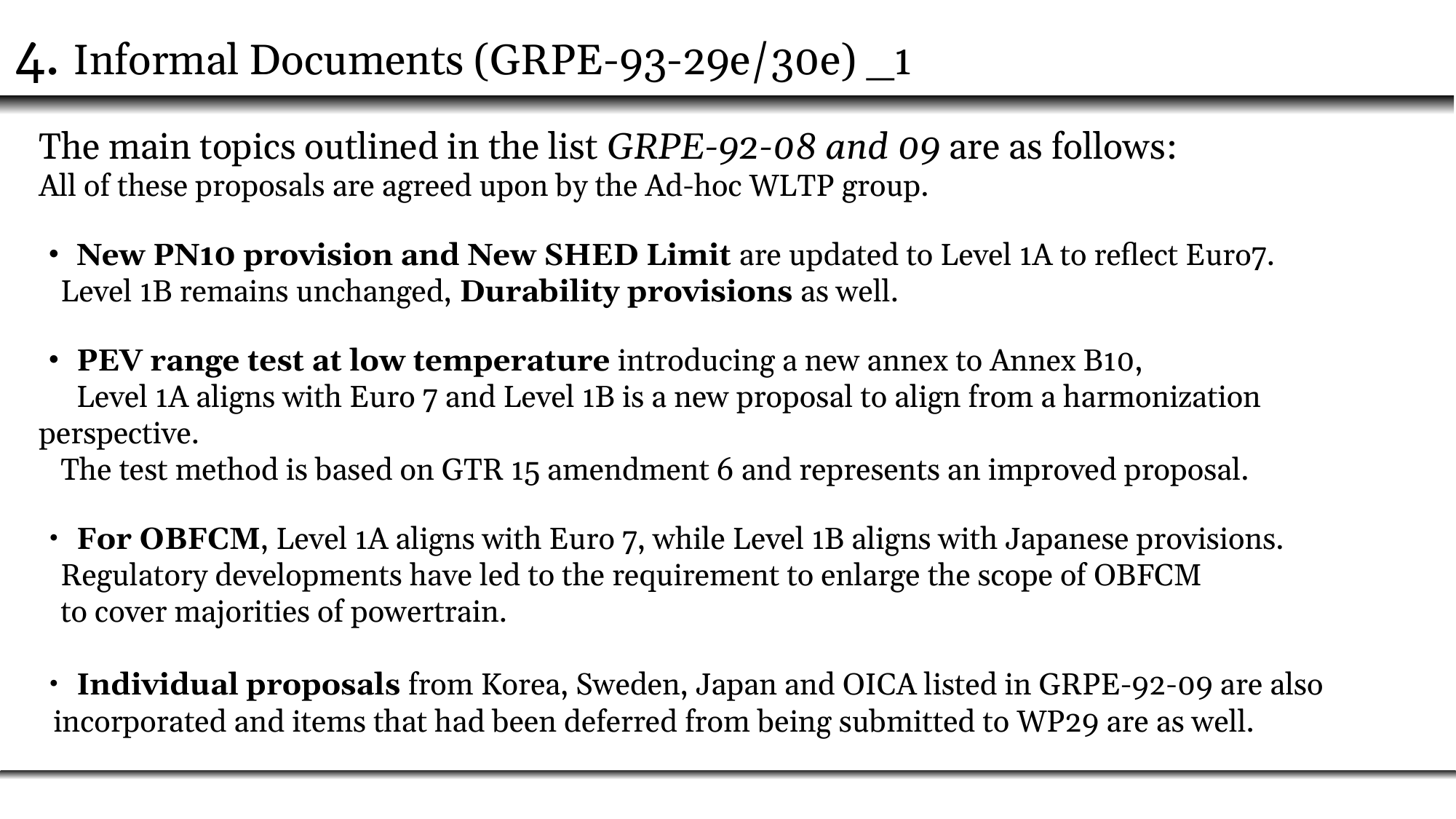

4. Informal Documents (GRPE-93-29e/30e) _1
The main topics outlined in the list GRPE-92-08 and 09 are as follows:
All of these proposals are agreed upon by the Ad-hoc WLTP group.

・New PN10 provision and New SHED Limit are updated to Level 1A to reflect Euro7.
   Level 1B remains unchanged, Durability provisions as well.

・PEV range test at low temperature introducing a new annex to Annex B10,
　Level 1A aligns with Euro 7 and Level 1B is a new proposal to align from a harmonization perspective.
   The test method is based on GTR 15 amendment 6 and represents an improved proposal.

・For OBFCM, Level 1A aligns with Euro 7, while Level 1B aligns with Japanese provisions.
   Regulatory developments have led to the requirement to enlarge the scope of OBFCM
   to cover majorities of powertrain.

・Individual proposals from Korea, Sweden, Japan and OICA listed in GRPE-92-09 are also
  incorporated and items that had been deferred from being submitted to WP29 are as well.